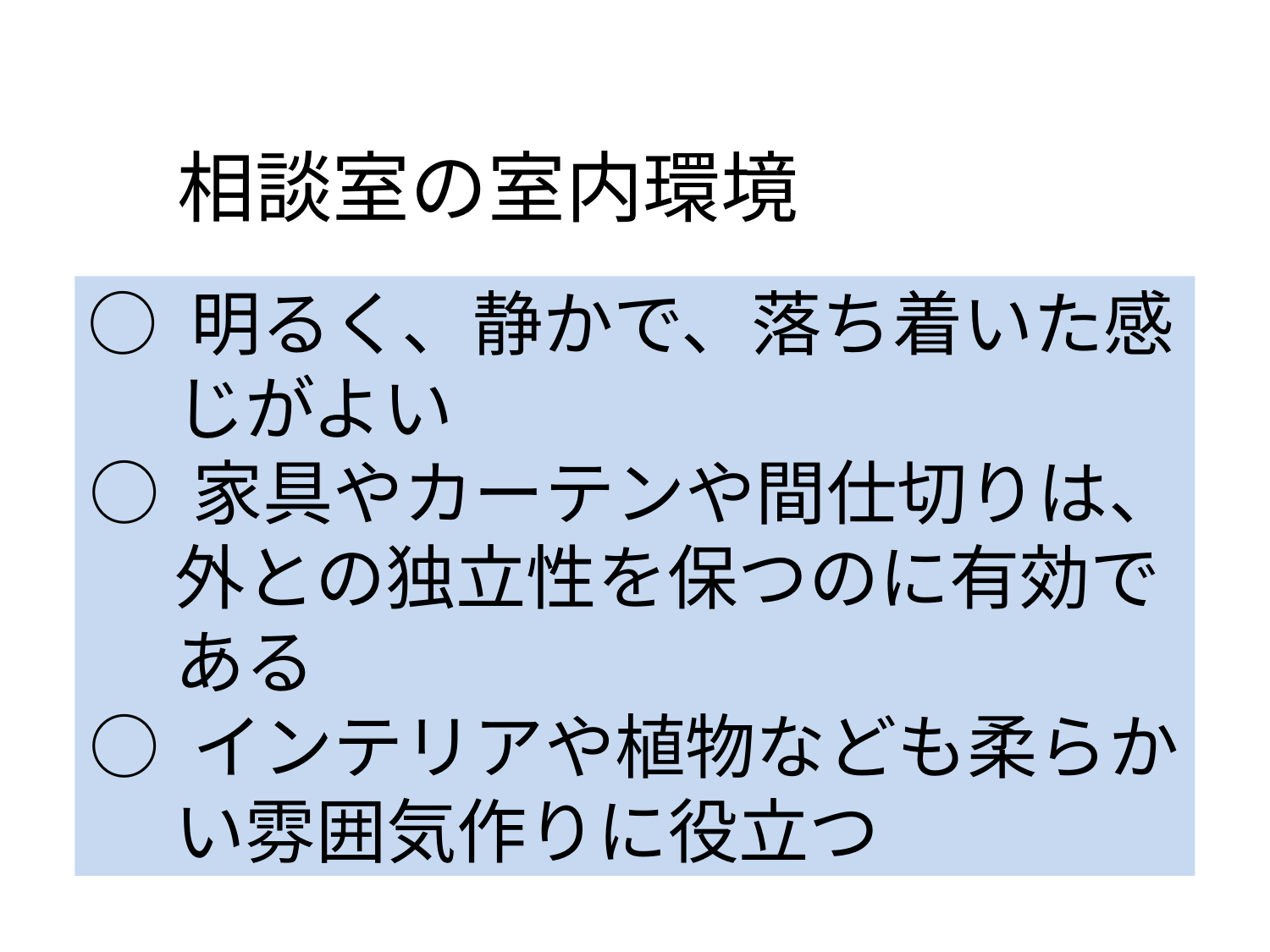

相談室の室内環境
○ 明るく、静かで、落ち着いた感じがよい
○ 家具やカーテンや間仕切りは、外との独立性を保つのに有効である
○ インテリアや植物なども柔らかい雰囲気作りに役立つ